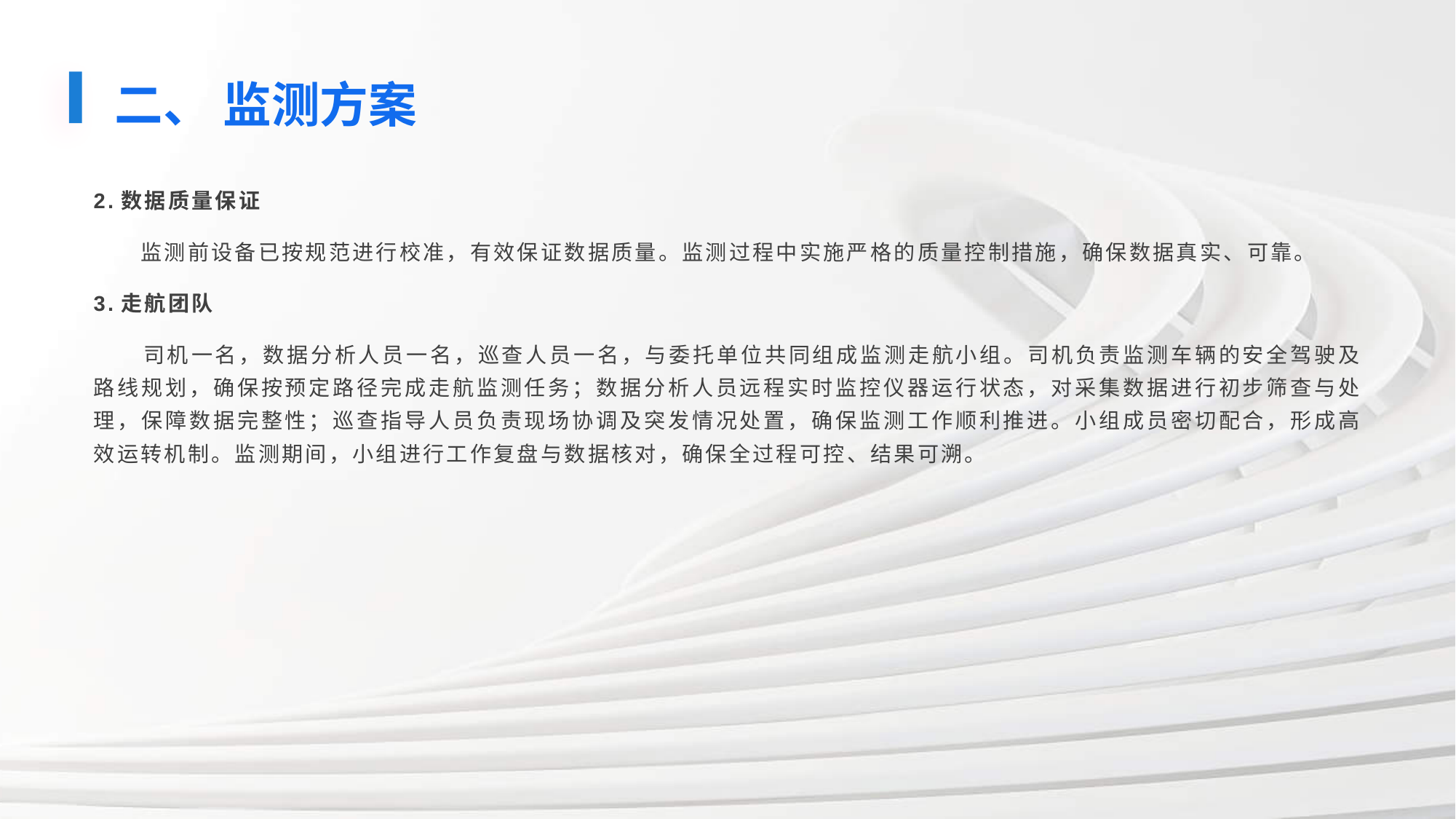

二、 监测方案
2.数据质量保证
      监测前设备已按规范进行校准，有效保证数据质量。监测过程中实施严格的质量控制措施，确保数据真实、可靠。
3.走航团队
      司机一名，数据分析人员一名，巡查人员一名，与委托单位共同组成监测走航小组。司机负责监测车辆的安全驾驶及路线规划，确保按预定路径完成走航监测任务；数据分析人员远程实时监控仪器运行状态，对采集数据进行初步筛查与处理，保障数据完整性；巡查指导人员负责现场协调及突发情况处置，确保监测工作顺利推进。小组成员密切配合，形成高效运转机制。监测期间，小组进行工作复盘与数据核对，确保全过程可控、结果可溯。